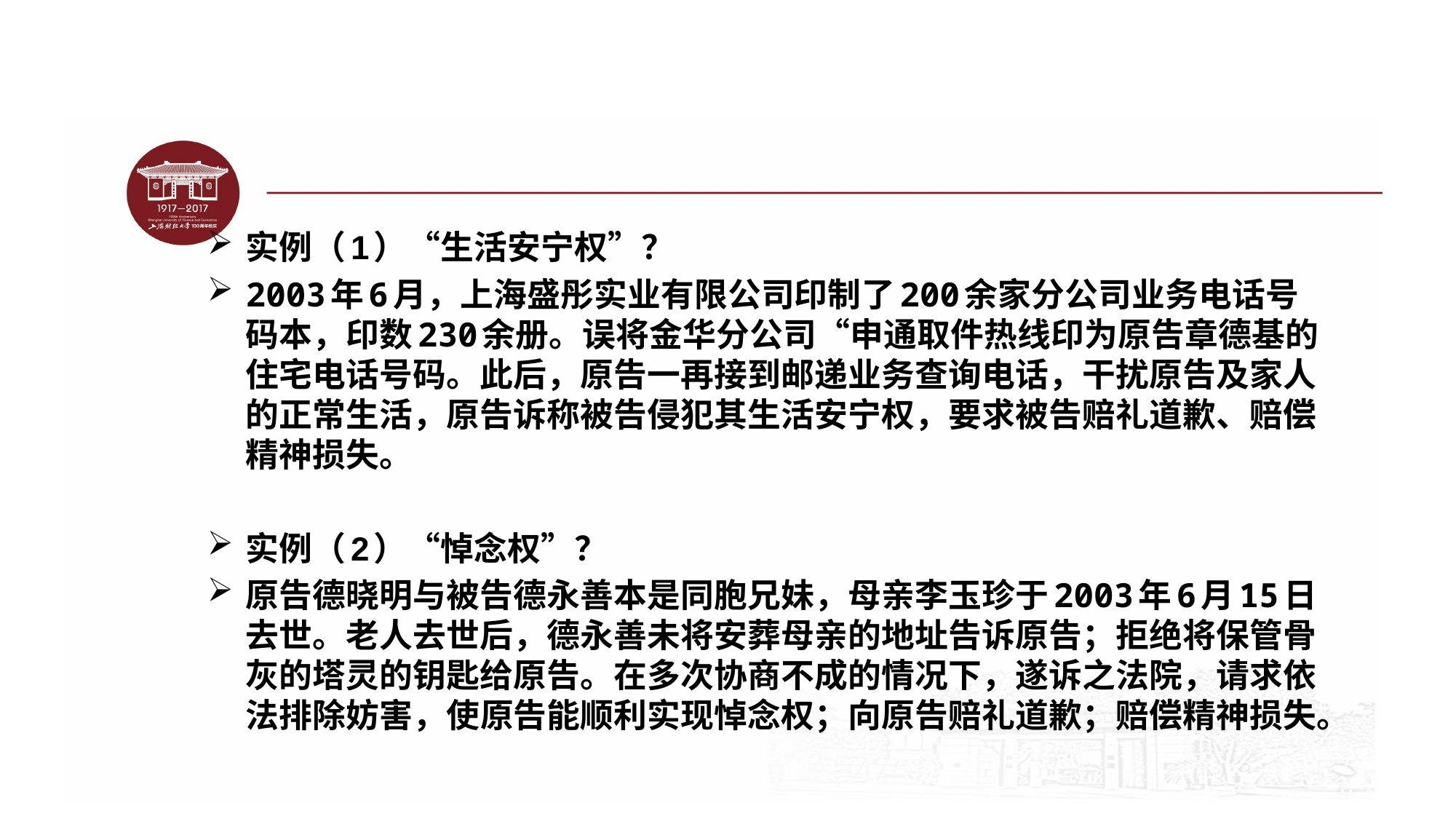

#
实例（1）“生活安宁权”？
2003年6月，上海盛彤实业有限公司印制了200余家分公司业务电话号码本，印数230余册。误将金华分公司“申通取件热线印为原告章德基的住宅电话号码。此后，原告一再接到邮递业务查询电话，干扰原告及家人的正常生活，原告诉称被告侵犯其生活安宁权，要求被告赔礼道歉、赔偿精神损失。

实例（2）“悼念权”？
原告德晓明与被告德永善本是同胞兄妹，母亲李玉珍于2003年6月15日去世。老人去世后，德永善未将安葬母亲的地址告诉原告；拒绝将保管骨灰的塔灵的钥匙给原告。在多次协商不成的情况下，遂诉之法院，请求依法排除妨害，使原告能顺利实现悼念权；向原告赔礼道歉；赔偿精神损失。